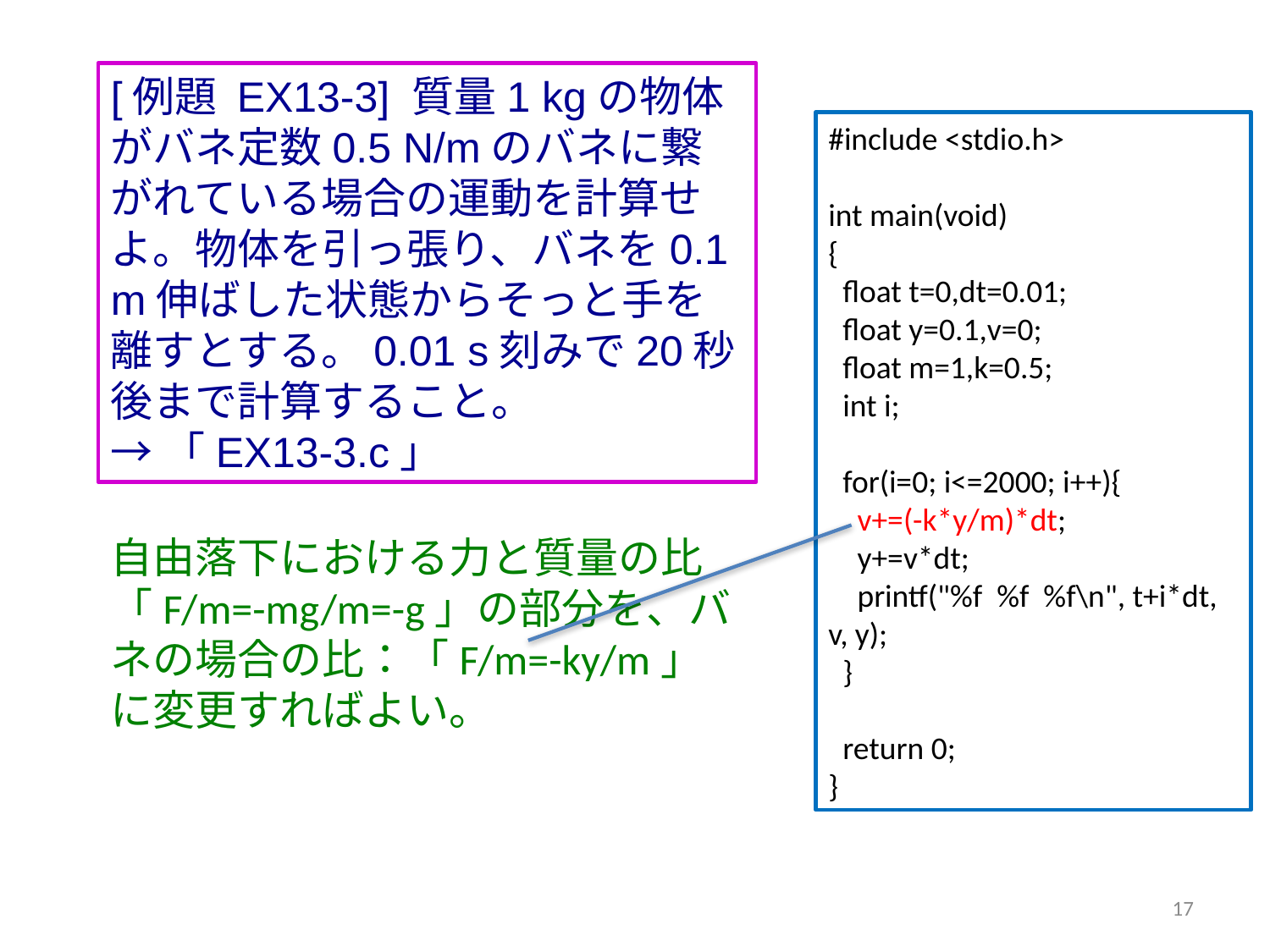

[例題 EX13-3] 質量1 kgの物体がバネ定数0.5 N/mのバネに繋がれている場合の運動を計算せよ。物体を引っ張り、バネを0.1 m伸ばした状態からそっと手を離すとする。0.01 s刻みで20秒後まで計算すること。
→「EX13-3.c」
#include <stdio.h>

int main(void)
{
  float t=0,dt=0.01;
  float y=0.1,v=0;
  float m=1,k=0.5;
  int i;

  for(i=0; i<=2000; i++){
    v+=(-k*y/m)*dt;
    y+=v*dt;
    printf("%f  %f  %f\n", t+i*dt, v, y);
  }

  return 0;
}
自由落下における力と質量の比「F/m=-mg/m=-g」の部分を、バネの場合の比：「F/m=-ky/m」に変更すればよい。
17